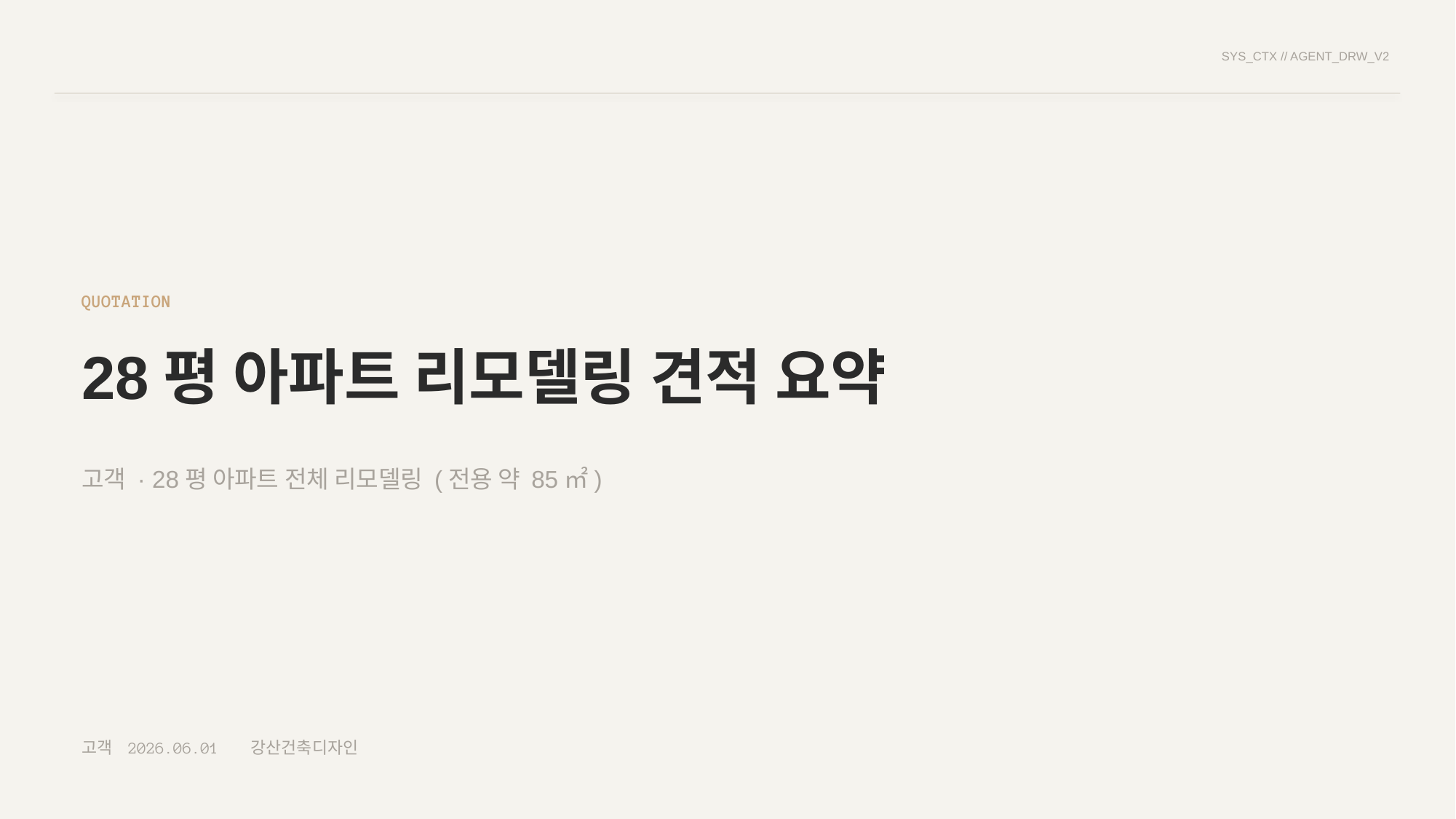

SYS_CTX // AGENT_DRW_V2

QUOTATION
28평 아파트 리모델링 견적 요약
고객 · 28평 아파트 전체 리모델링 (전용 약 85㎡)
고객   2026.06.01   강산건축디자인